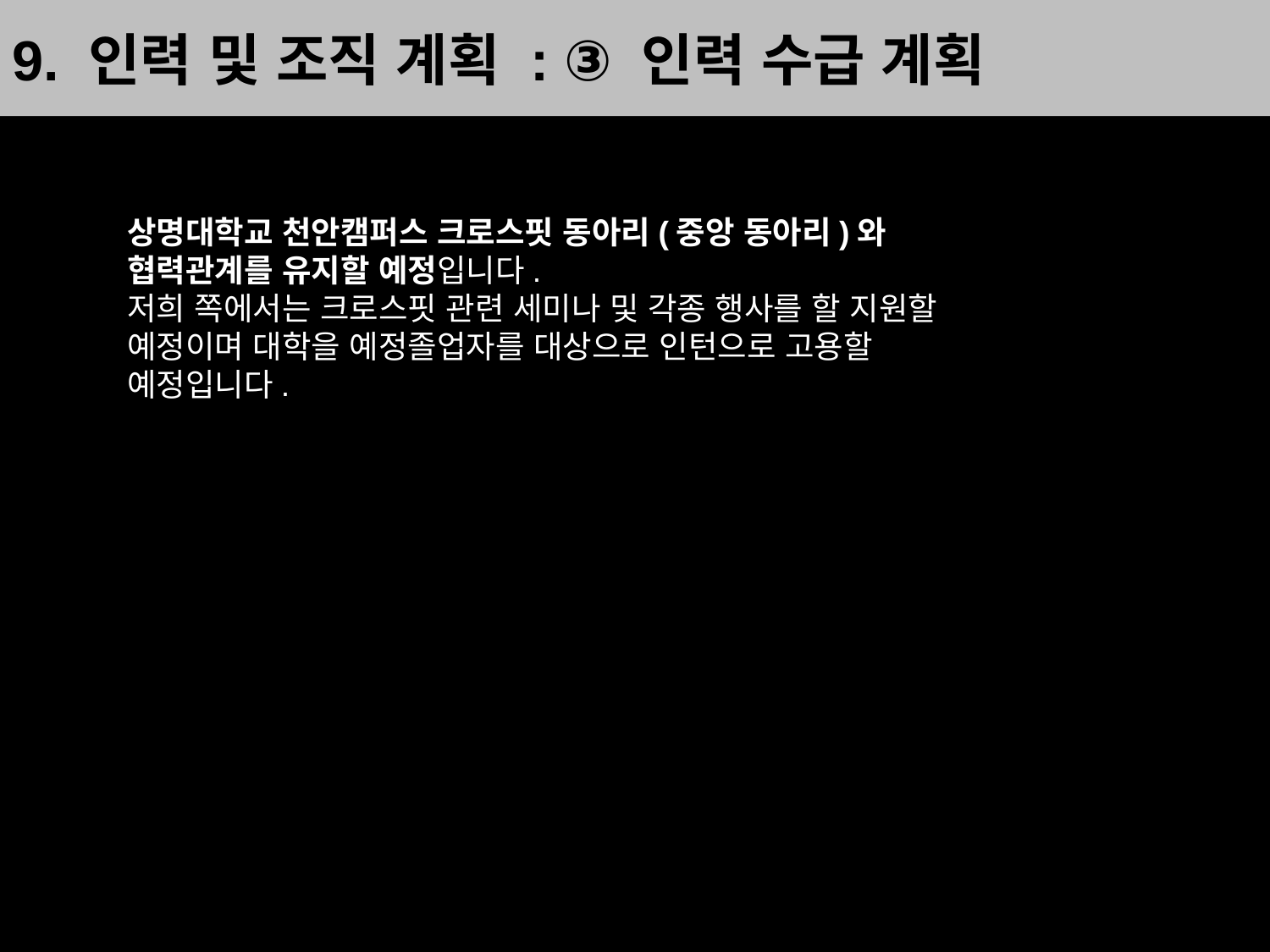

9. 인력 및 조직 계획 : ③ 인력 수급 계획
상명대학교 천안캠퍼스 크로스핏 동아리(중앙 동아리)와 협력관계를 유지할 예정입니다.
저희 쪽에서는 크로스핏 관련 세미나 및 각종 행사를 할 지원할 예정이며 대학을 예정졸업자를 대상으로 인턴으로 고용할 예정입니다.